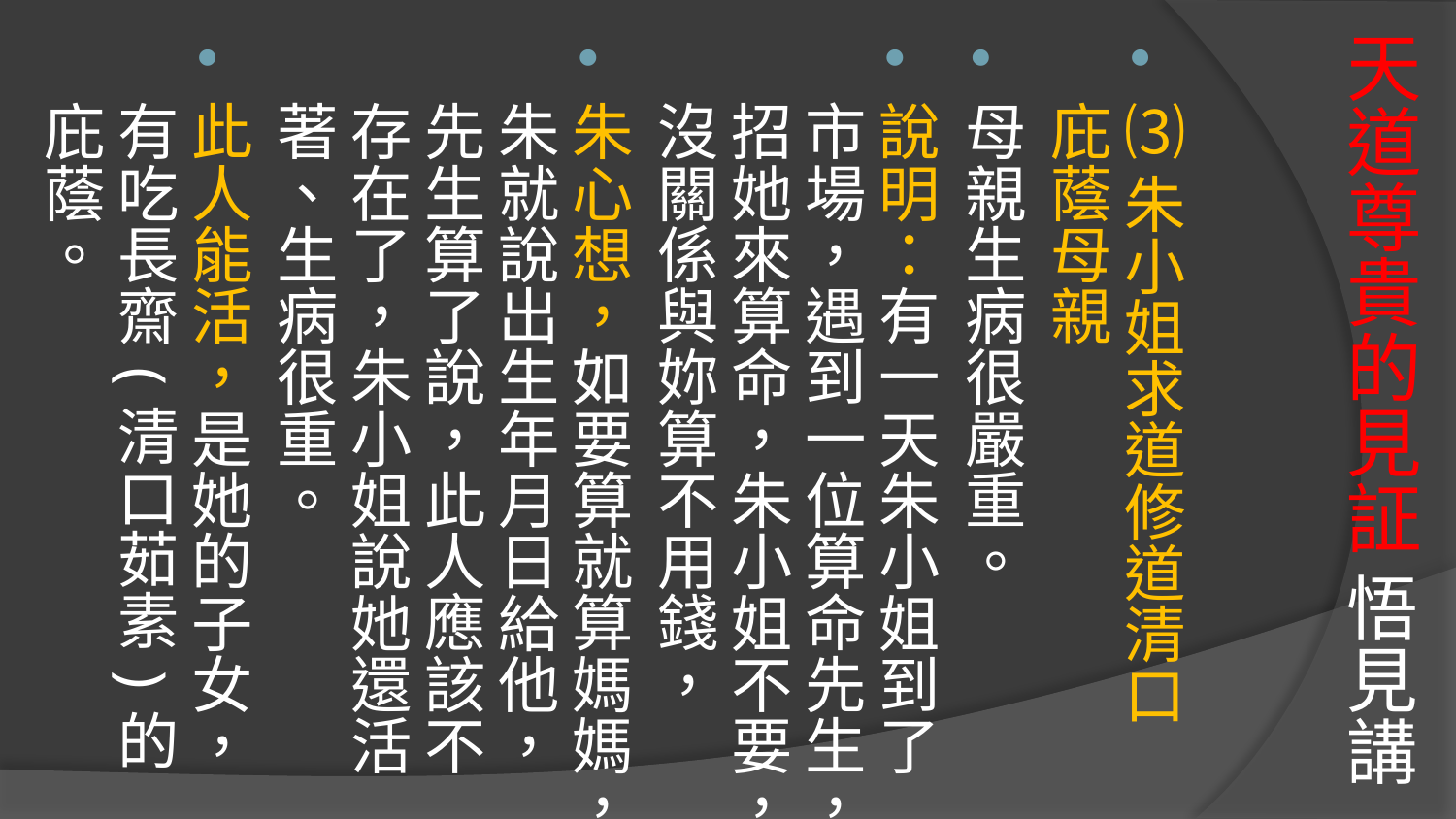

# 天道尊貴的見証 悟見講
⑶朱小姐求道修道清口庇蔭母親
母親生病很嚴重。
說明：有一天朱小姐到了市場，遇到一位算命先生，招她來算命，朱小姐不要，沒關係與妳算不用錢，
朱心想，如要算就算媽媽，朱就說出生年月日給他，先生算了說，此人應該不存在了，朱小姐說她還活著、生病很重。
此人能活，是她的子女，有吃長齋(清口茹素)的庇蔭。